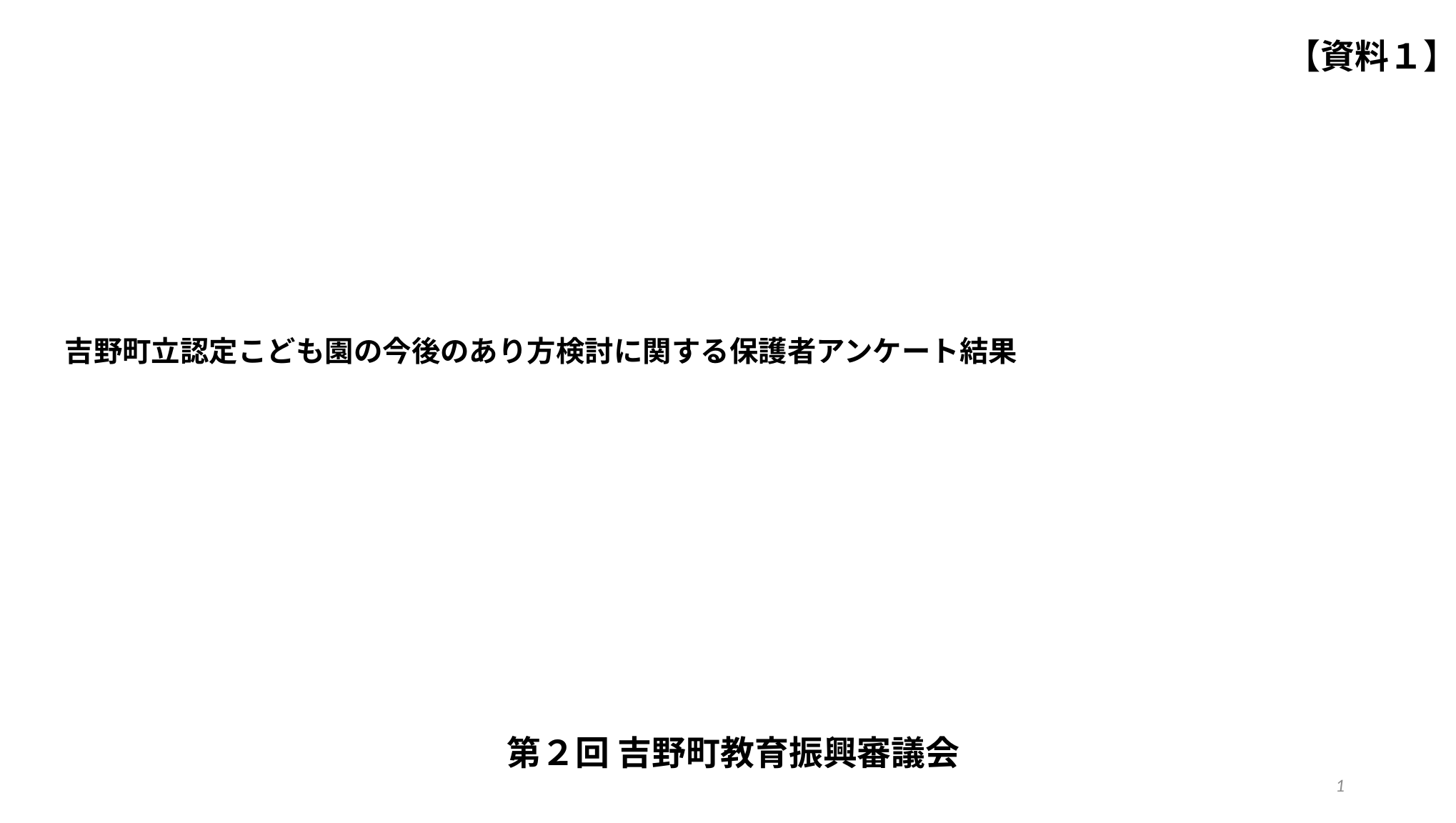

【資料１】

吉野町立認定こども園の今後のあり方検討に関する保護者アンケート結果
連携
第２回 吉野町教育振興審議会
1